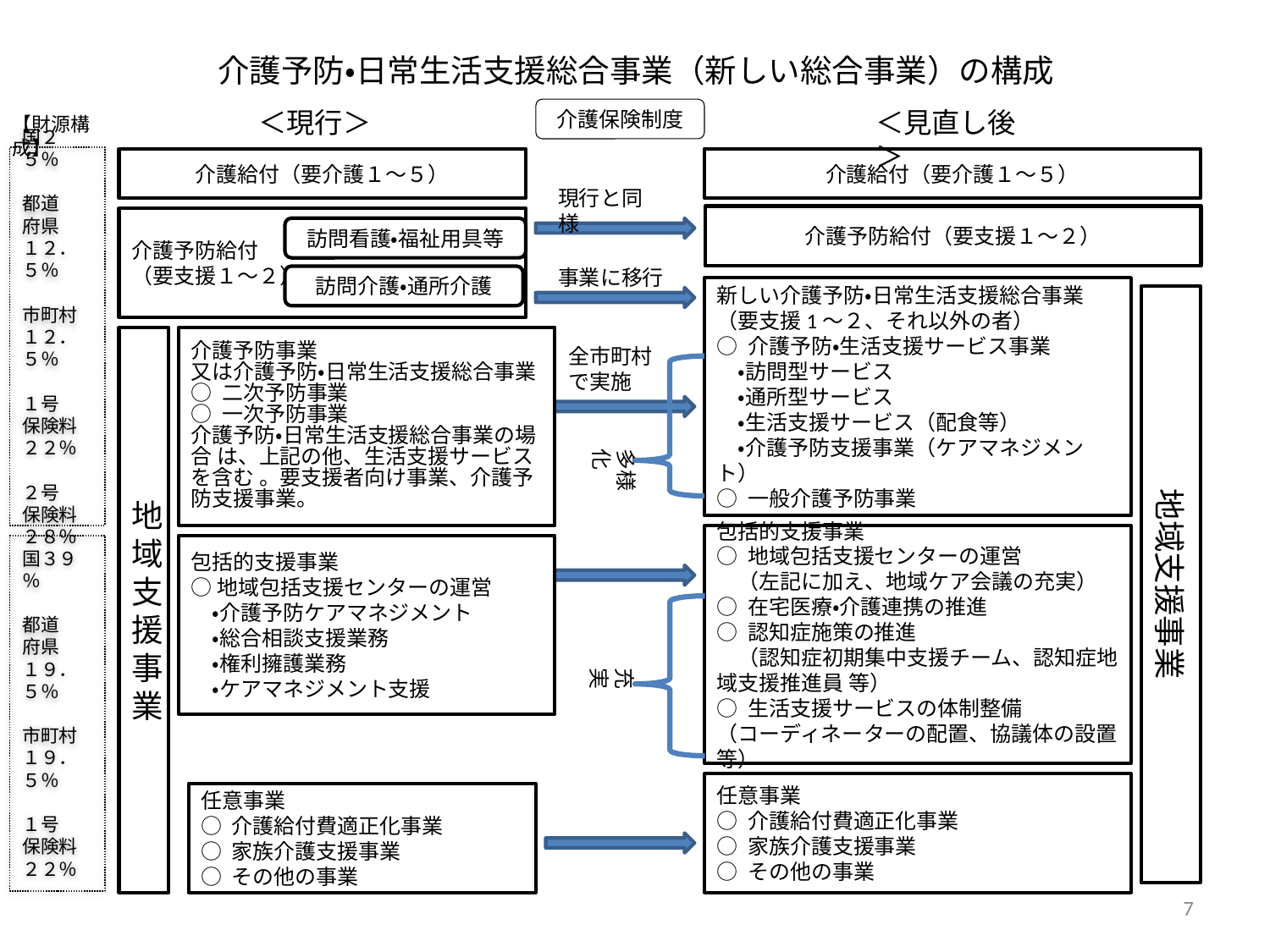

# 介護予防・日常生活支援総合事業（新しい総合事業）の構成
＜現行＞
介護保険制度
＜見直し後＞
【財源構成】

国２５％

都道
府県
１２．５％

市町村
１２．５％

１号
保険料
２２％

２号
保険料
２８％
介護給付（要介護１～５）
介護給付（要介護１～５）
現行と同様
介護予防給付（要支援１～２）
介護予防給付
（要支援１～２）
訪問看護・福祉用具等

事業に移行
訪問介護・通所介護
新しい介護予防・日常生活支援総合事業
（要支援1～２、それ以外の者）
○ 介護予防・生活支援サービス事業
　・訪問型サービス
　・通所型サービス
　・生活支援サービス（配食等）
　・介護予防支援事業（ケアマネジメント）
○ 一般介護予防事業
地域支援事業

地域支援事業
介護予防事業
又は介護予防・日常生活支援総合事業
○ 二次予防事業
○ 一次予防事業
介護予防・日常生活支援総合事業の場合 は、上記の他、生活支援サービスを含む 。要支援者向け事業、介護予防支援事業。
全市町村で実施

多様化
包括的支援事業
○ 地域包括支援センターの運営
　（左記に加え、地域ケア会議の充実）
○ 在宅医療・介護連携の推進
○ 認知症施策の推進
　（認知症初期集中支援チーム、認知症地域支援推進員 等）
○ 生活支援サービスの体制整備
（コーディネーターの配置、協議体の設置等）
国３９％

都道
府県
１９．５％

市町村
１９．５％

１号
保険料
２２％
包括的支援事業
○地域包括支援センターの運営
　・介護予防ケアマネジメント
　・総合相談支援業務
　・権利擁護業務
　・ケアマネジメント支援

充実
任意事業
○ 介護給付費適正化事業
○ 家族介護支援事業
○ その他の事業
任意事業
○ 介護給付費適正化事業
○ 家族介護支援事業
○ その他の事業

7